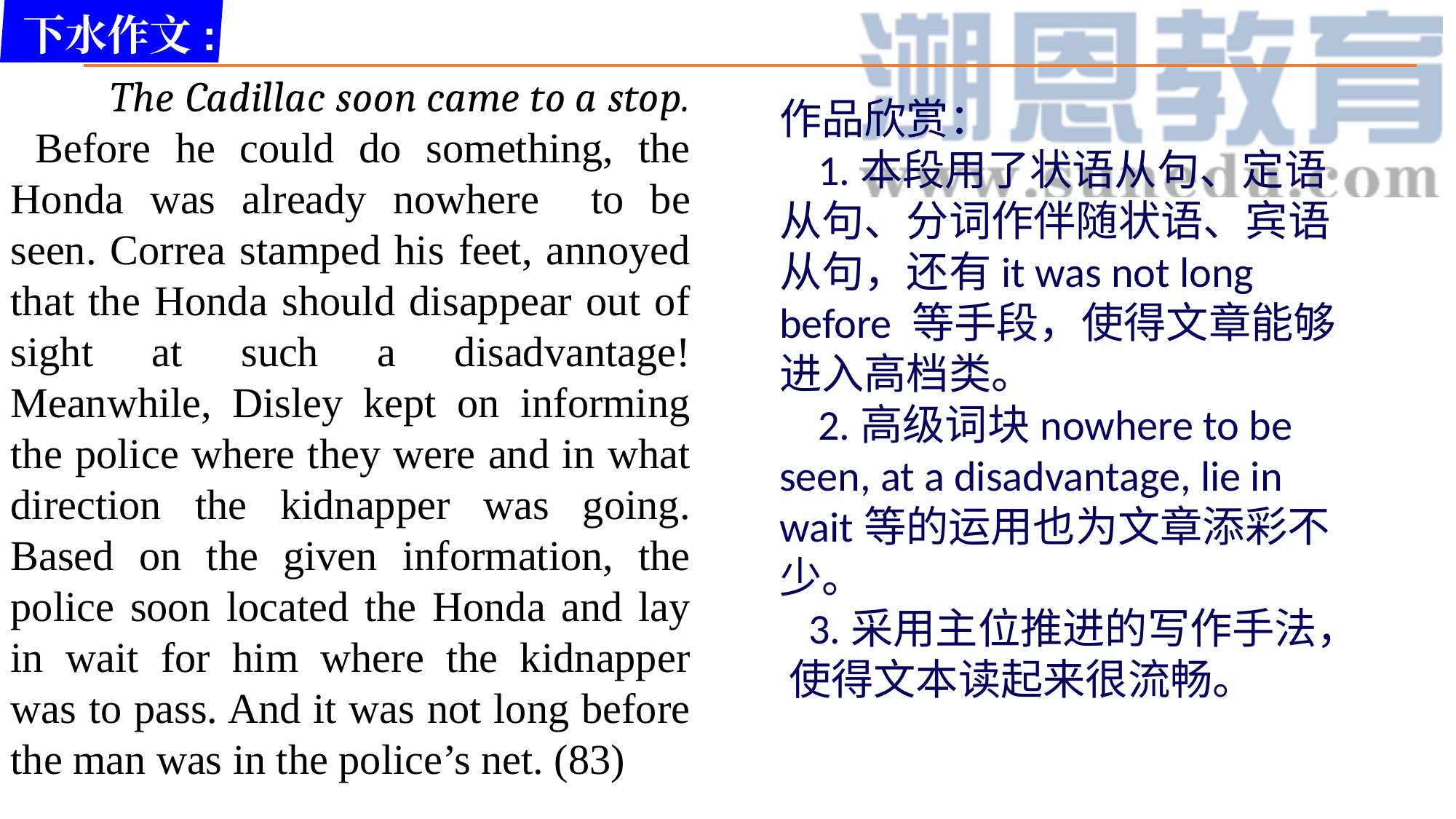

下水作文:
：
        The Cadillac soon came to a stop.  Before he could do something, the Honda was already nowhere  to be seen. Correa stamped his feet, annoyed that the Honda should disappear out of sight at such a disadvantage! Meanwhile, Disley kept on informing the police where they were and in what direction the kidnapper was going. Based on the given information, the police soon located the Honda and lay in wait for him where the kidnapper was to pass. And it was not long before the man was in the police’s net. (83)

作品欣赏：
    1.本段用了状语从句、定语从句、分词作伴随状语、宾语从句，还有it was not long before 等手段，使得文章能够进入高档类。
    2.高级词块nowhere to be seen, at a disadvantage, lie in wait等的运用也为文章添彩不少。
   3.采用主位推进的写作手法， 使得文本读起来很流畅。